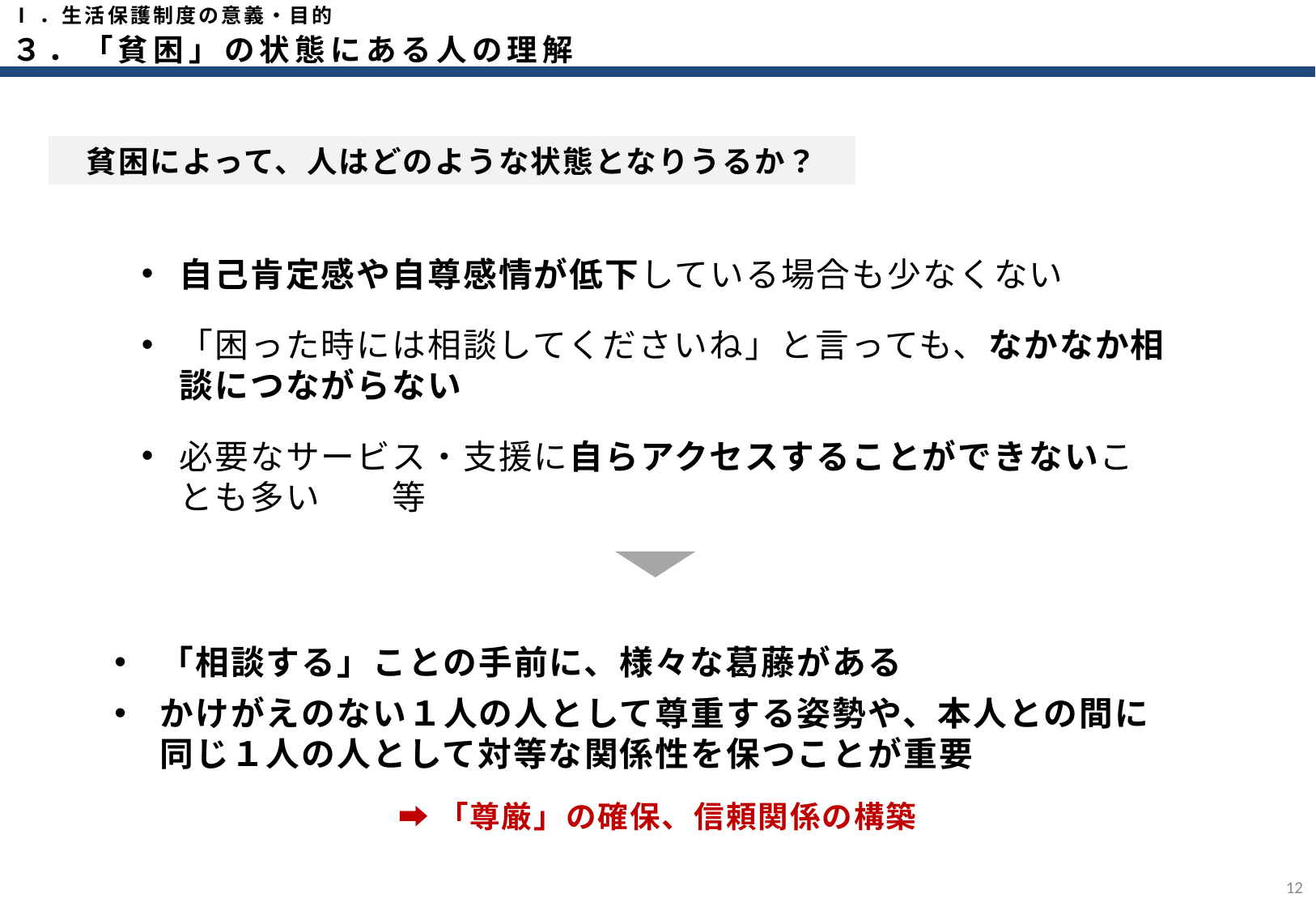

Ⅰ．生活保護制度の意義・目的
３．「貧困」の状態にある人の理解
貧困によって、人はどのような状態となりうるか？
自己肯定感や自尊感情が低下している場合も少なくない
「困った時には相談してくださいね」と言っても、なかなか相談につながらない
必要なサービス・支援に自らアクセスすることができないことも多い　　等

「相談する」ことの手前に、様々な葛藤がある
かけがえのない１人の人として尊重する姿勢や、本人との間に
同じ１人の人として対等な関係性を保つことが重要
➡「尊厳」の確保、信頼関係の構築
12